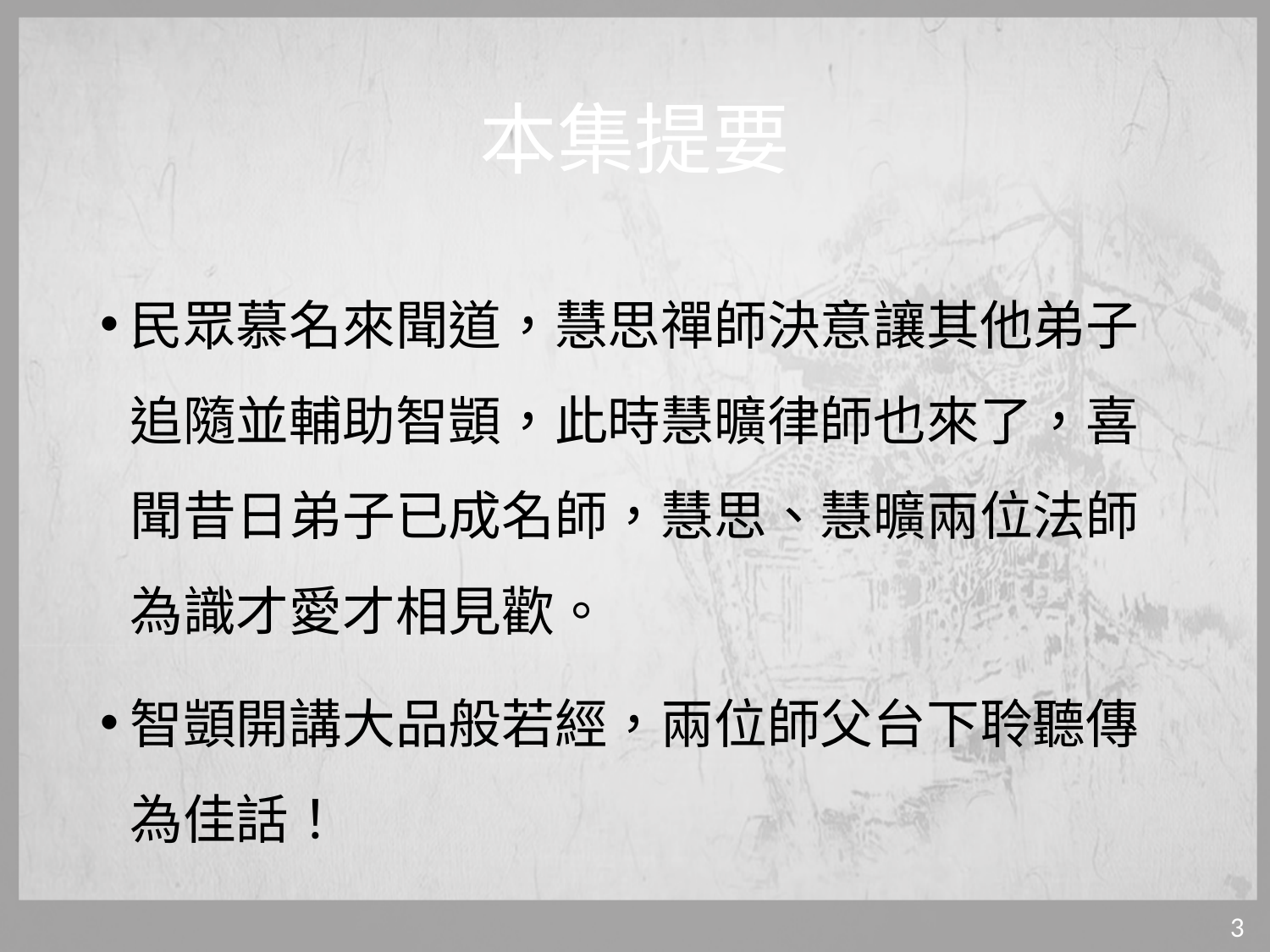

# 本集提要
民眾慕名來聞道，慧思禪師決意讓其他弟子追隨並輔助智顗，此時慧曠律師也來了，喜聞昔日弟子已成名師，慧思、慧曠兩位法師為識才愛才相見歡。
智顗開講大品般若經，兩位師父台下聆聽傳為佳話！

3